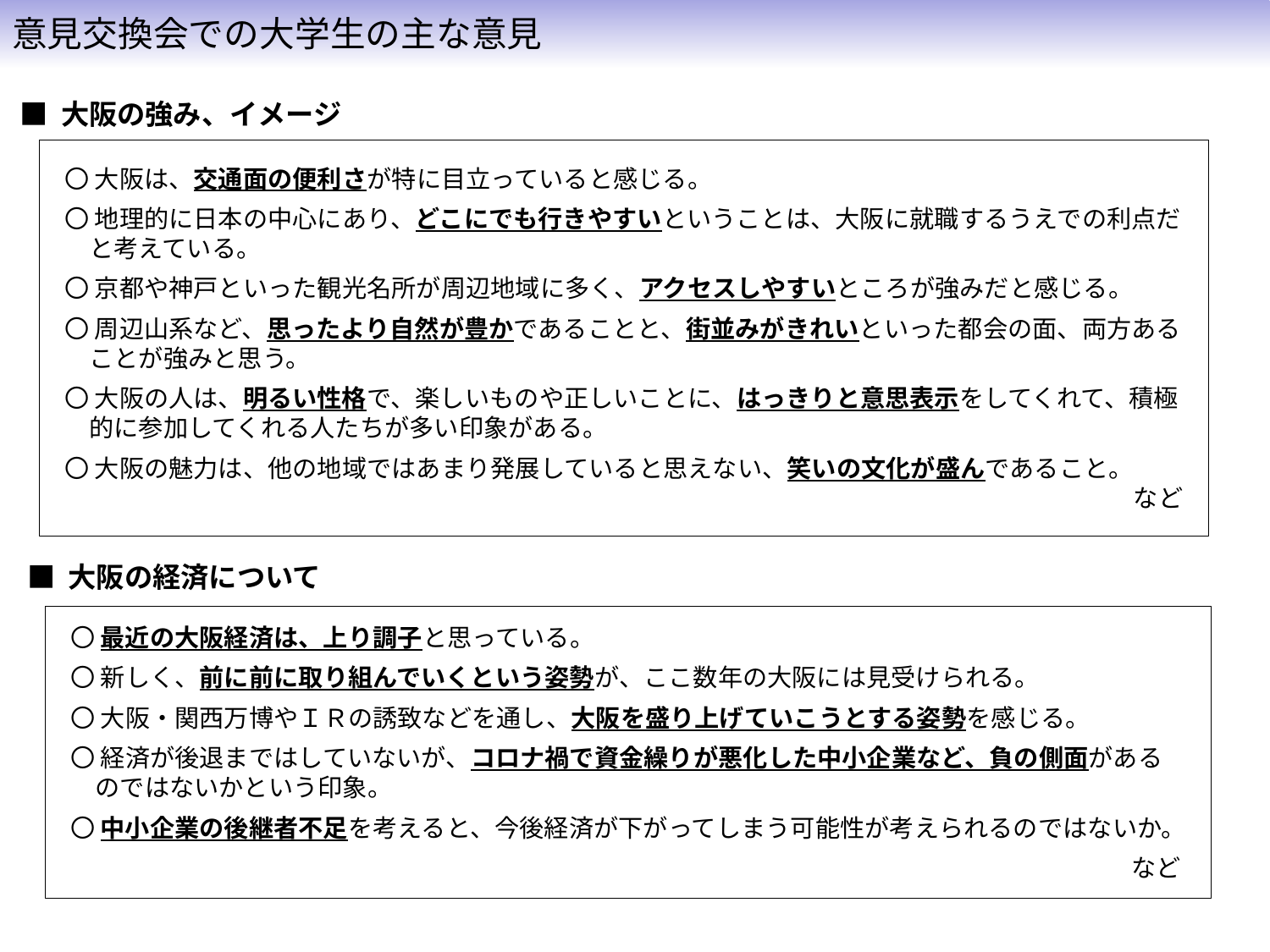

意見交換会での大学生の主な意見
■ 大阪の強み、イメージ
〇 大阪は、交通面の便利さが特に目立っていると感じる。
〇 地理的に日本の中心にあり、どこにでも行きやすいということは、大阪に就職するうえでの利点だと考えている。
〇 京都や神戸といった観光名所が周辺地域に多く、アクセスしやすいところが強みだと感じる。
〇 周辺山系など、思ったより自然が豊かであることと、街並みがきれいといった都会の面、両方あることが強みと思う。
〇 大阪の人は、明るい性格で、楽しいものや正しいことに、はっきりと意思表示をしてくれて、積極的に参加してくれる人たちが多い印象がある。
〇 大阪の魅力は、他の地域ではあまり発展していると思えない、笑いの文化が盛んであること。
など
■ 大阪の経済について
〇 最近の大阪経済は、上り調子と思っている。
〇 新しく、前に前に取り組んでいくという姿勢が、ここ数年の大阪には見受けられる。
〇 大阪・関西万博やＩＲの誘致などを通し、大阪を盛り上げていこうとする姿勢を感じる。
〇 経済が後退まではしていないが、コロナ禍で資金繰りが悪化した中小企業など、負の側面があるのではないかという印象。
〇 中小企業の後継者不足を考えると、今後経済が下がってしまう可能性が考えられるのではないか。
など

### Chart

| Category |
|---|